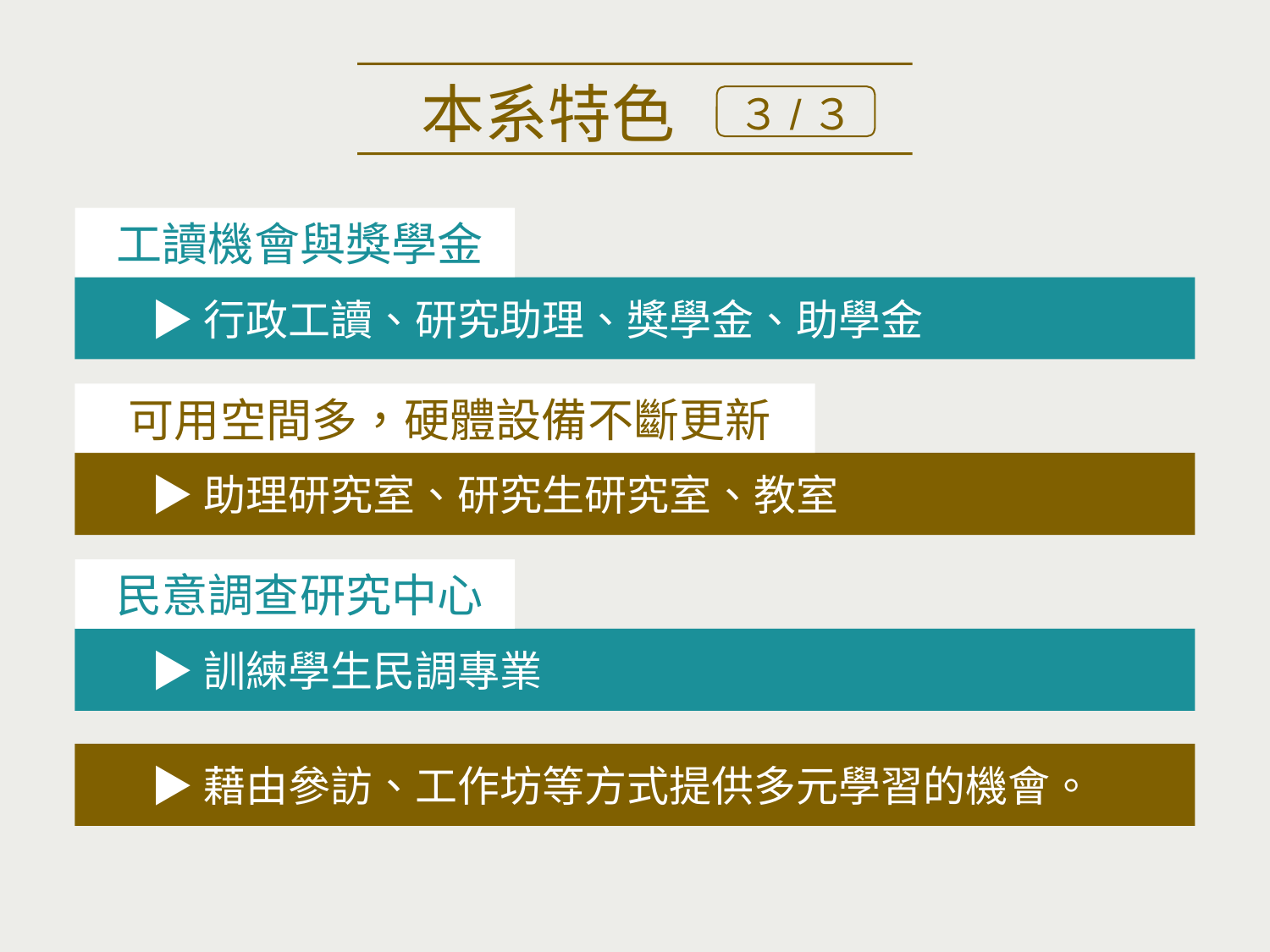

本系特色

３/３
工讀機會與獎學金
▶行政工讀、研究助理、獎學金、助學金
可用空間多，硬體設備不斷更新
▶助理研究室、研究生研究室、教室
民意調查研究中心
▶訓練學生民調專業
▶藉由參訪、工作坊等方式提供多元學習的機會。